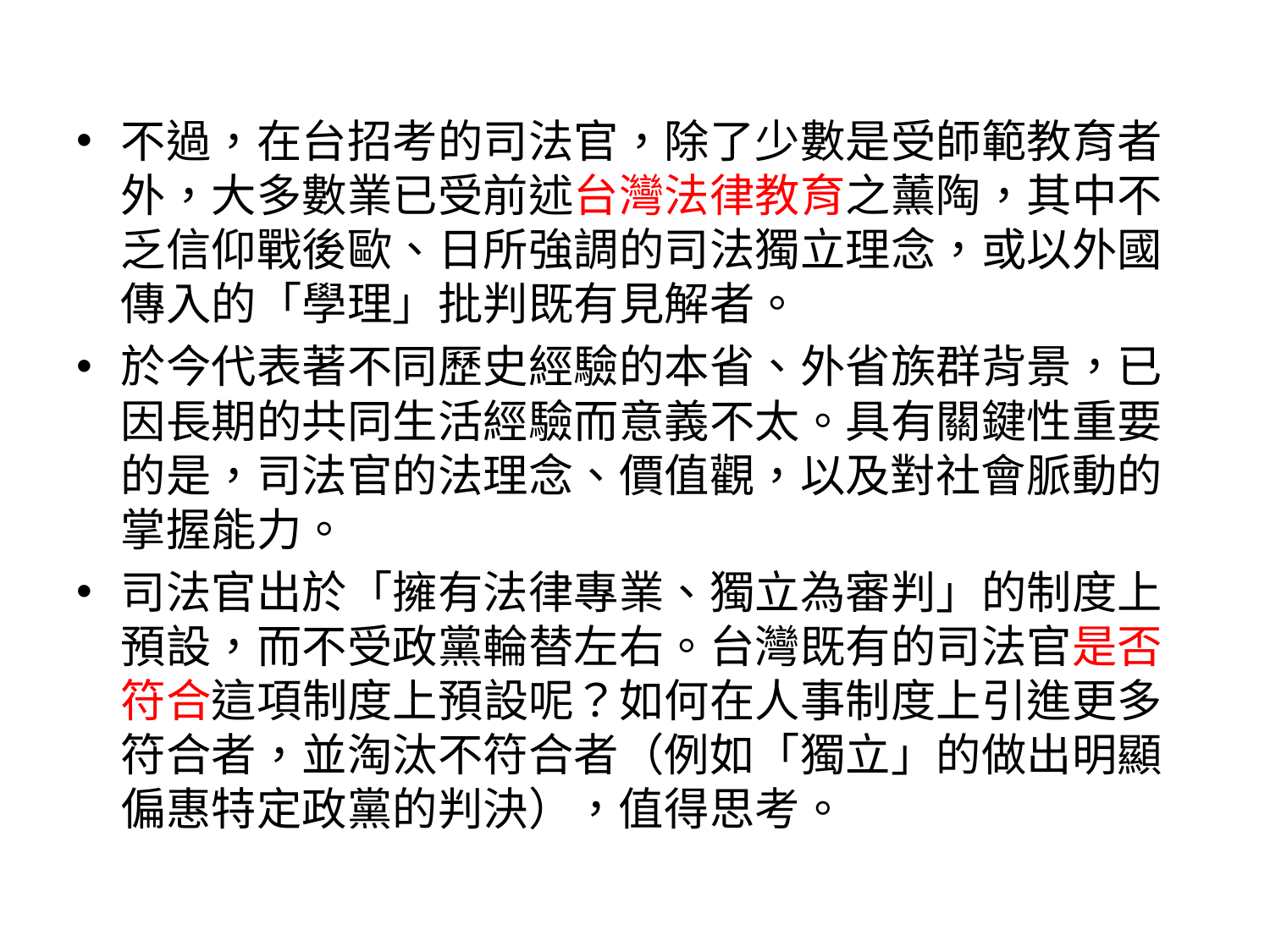

#
不過，在台招考的司法官，除了少數是受師範教育者外，大多數業已受前述台灣法律教育之薰陶，其中不乏信仰戰後歐、日所強調的司法獨立理念，或以外國傳入的「學理」批判既有見解者。
於今代表著不同歷史經驗的本省、外省族群背景，已因長期的共同生活經驗而意義不太。具有關鍵性重要的是，司法官的法理念、價值觀，以及對社會脈動的掌握能力。
司法官出於「擁有法律專業、獨立為審判」的制度上預設，而不受政黨輪替左右。台灣既有的司法官是否符合這項制度上預設呢？如何在人事制度上引進更多符合者，並淘汰不符合者（例如「獨立」的做出明顯偏惠特定政黨的判決），值得思考。